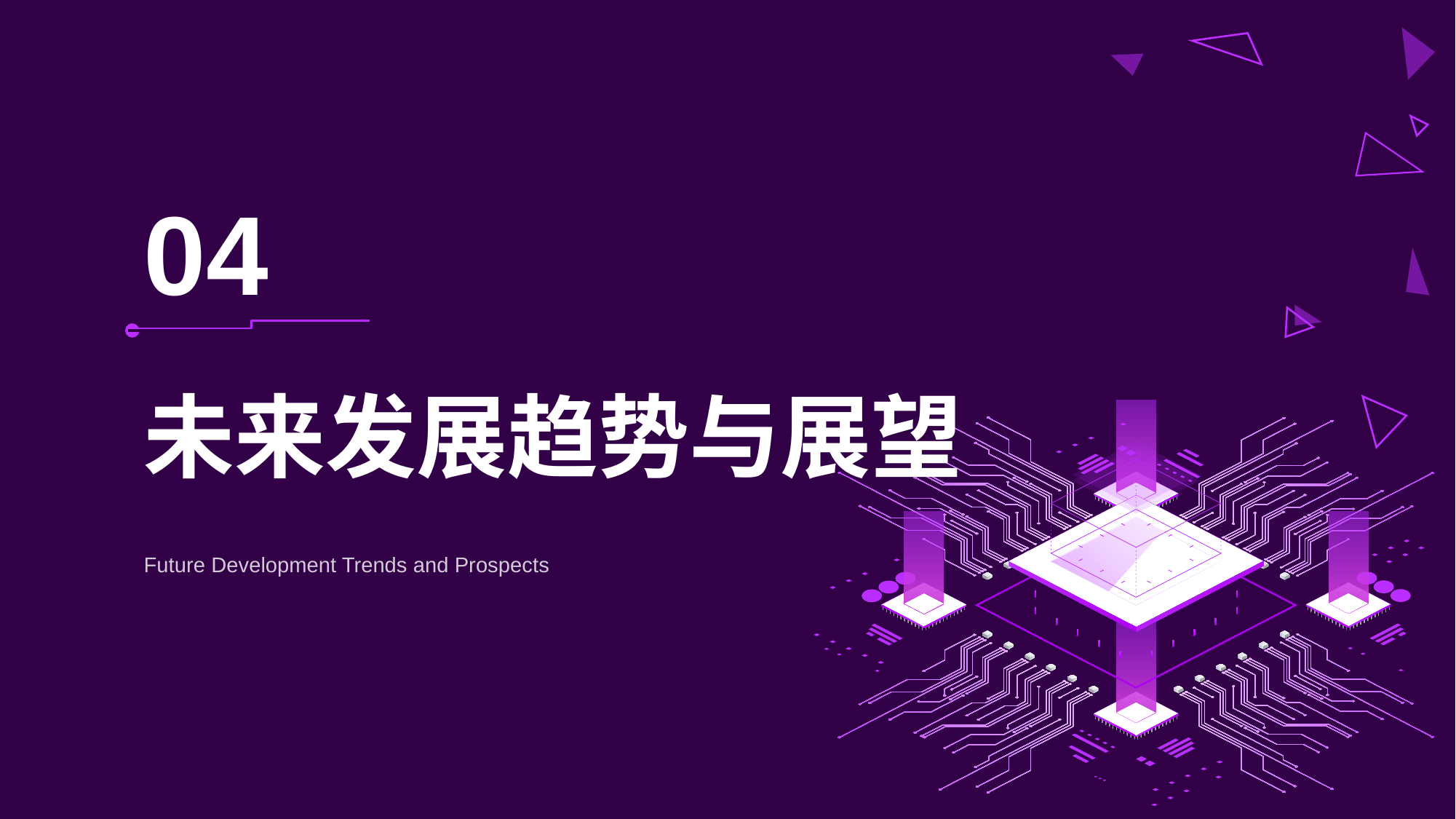

04

未来发展趋势与展望

Future Development Trends and Prospects